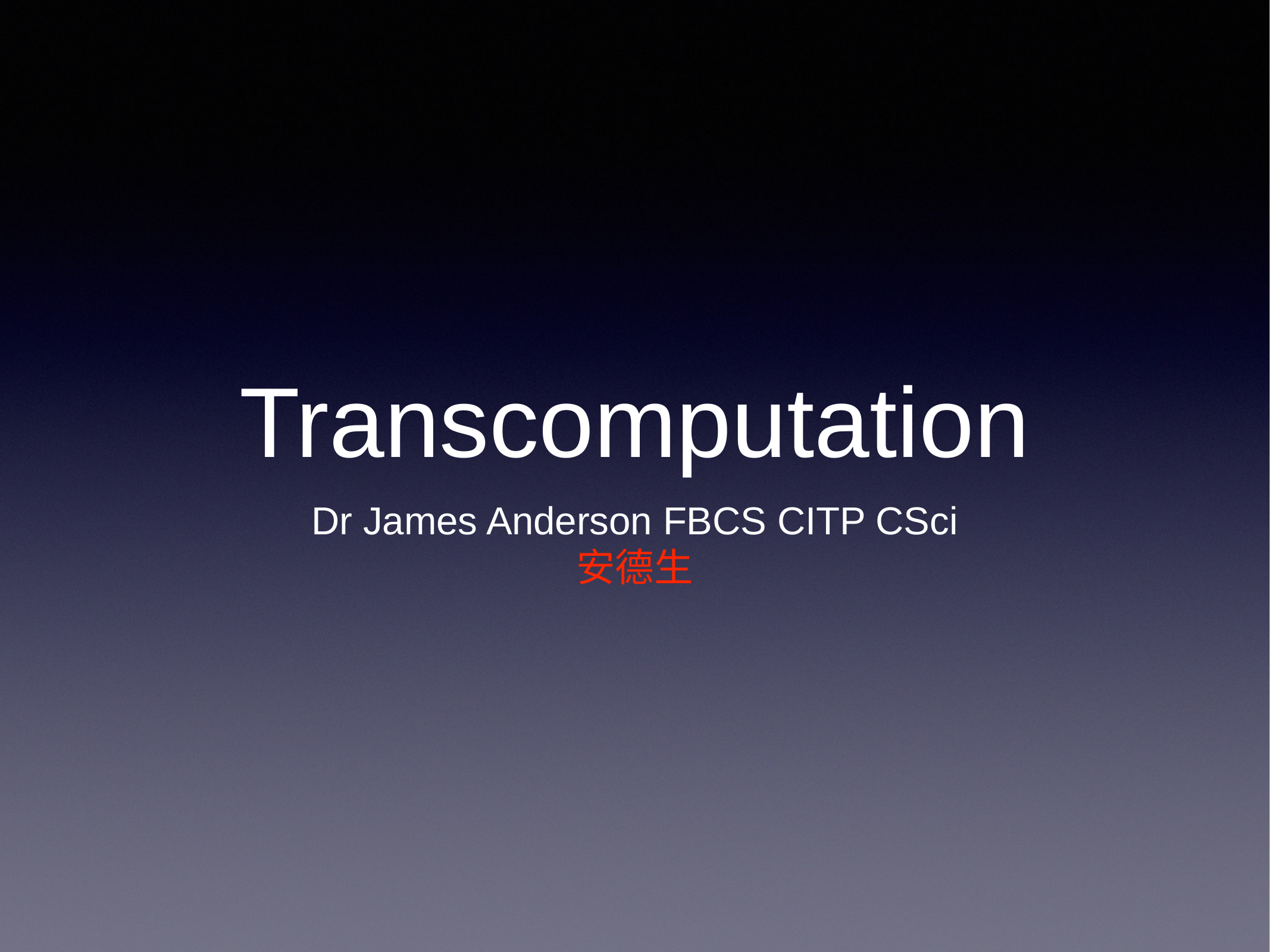

# Transcomputation
Dr James Anderson FBCS CITP CSci
安德生
1